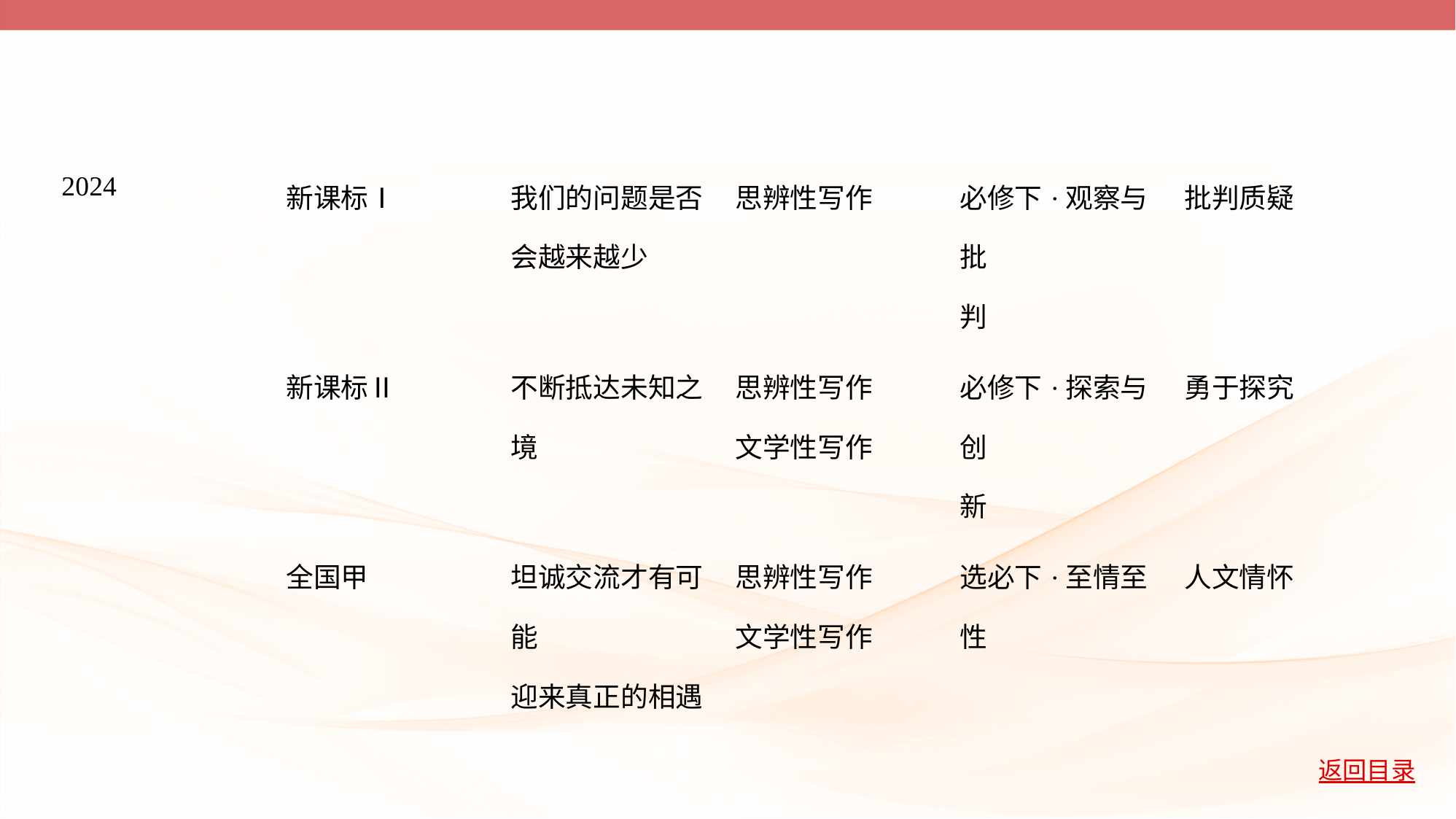

| 2024 | 新课标Ⅰ | 我们的问题是否 会越来越少 | 思辨性写作 | 必修下·观察与批 判 | 批判质疑 |
| --- | --- | --- | --- | --- | --- |
|  | 新课标Ⅱ | 不断抵达未知之 境 | 思辨性写作 文学性写作 | 必修下·探索与创 新 | 勇于探究 |
|  | 全国甲 | 坦诚交流才有可 能 迎来真正的相遇 | 思辨性写作 文学性写作 | 选必下·至情至性 | 人文情怀 |